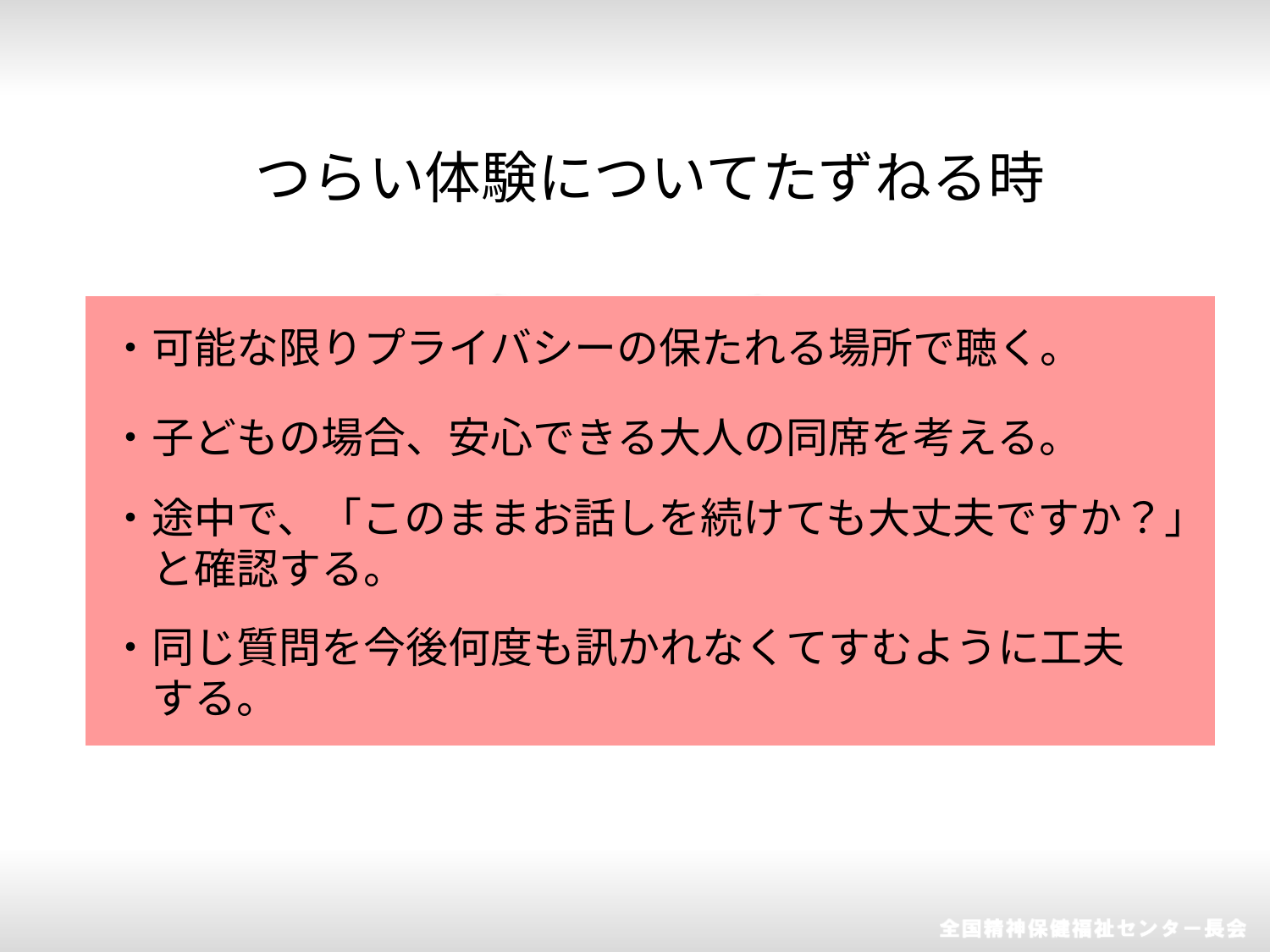

つらい体験についてたずねる時

・可能な限りプライバシーの保たれる場所で聴く。
・子どもの場合、安心できる大人の同席を考える。
・途中で、「このままお話しを続けても大丈夫ですか？」
　と確認する。
・同じ質問を今後何度も訊かれなくてすむように工夫
　する。